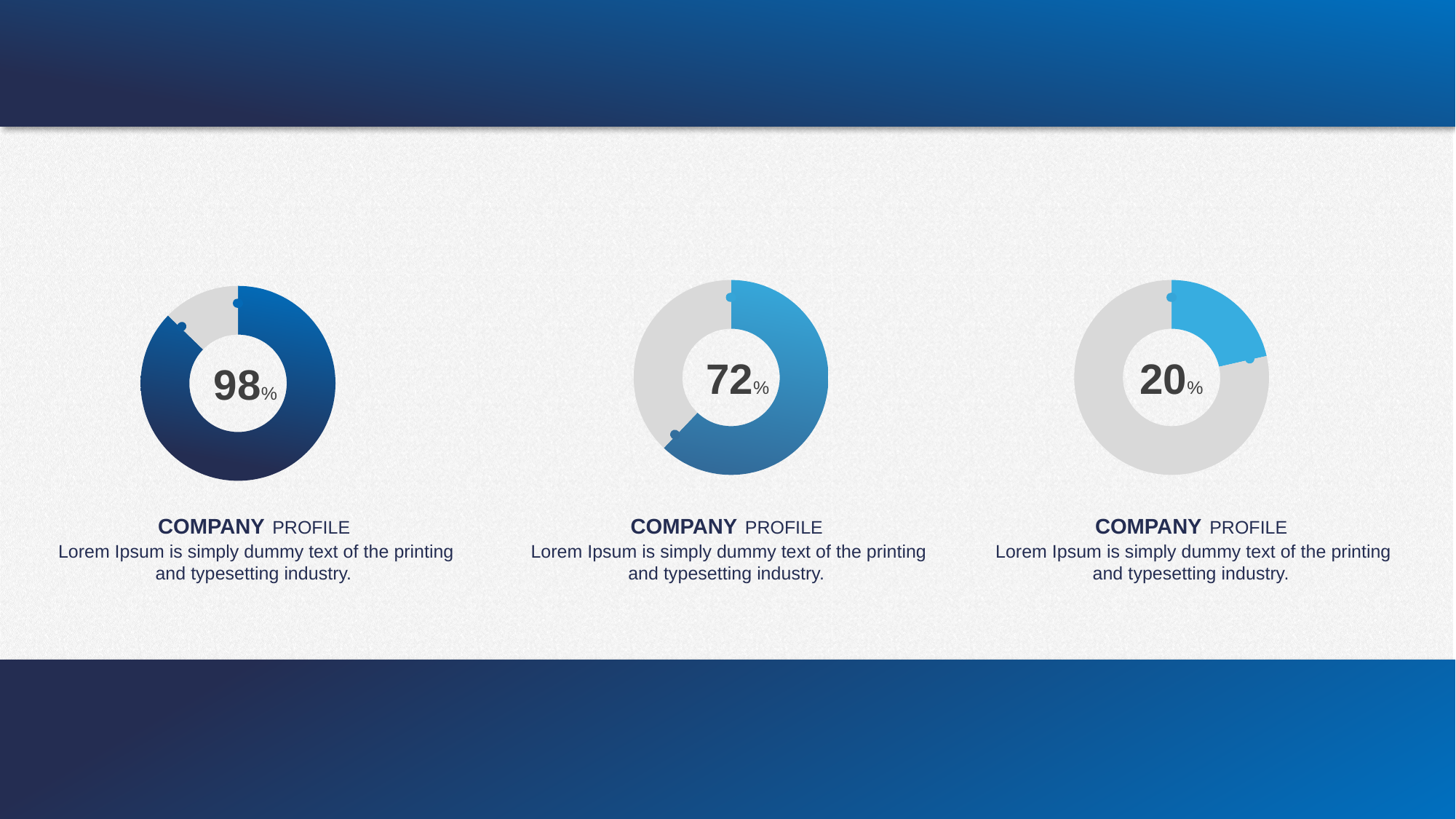

### Chart

| Category | 销售额 |
|---|---|
| 第一季度 | 8.2 |
| 第二季度 | 5.0 |

### Chart

| Category | 销售额 |
|---|---|
| 第一季度 | 8.2 |
| 第二季度 | 30.0 |

### Chart

| Category | 销售额 |
|---|---|
| 第一季度 | 8.2 |
| 第二季度 | 1.2 |

72%
20%
98%
COMPANY PROFILE
Lorem Ipsum is simply dummy text of the printing and typesetting industry.
COMPANY PROFILE
Lorem Ipsum is simply dummy text of the printing and typesetting industry.
COMPANY PROFILE
Lorem Ipsum is simply dummy text of the printing and typesetting industry.